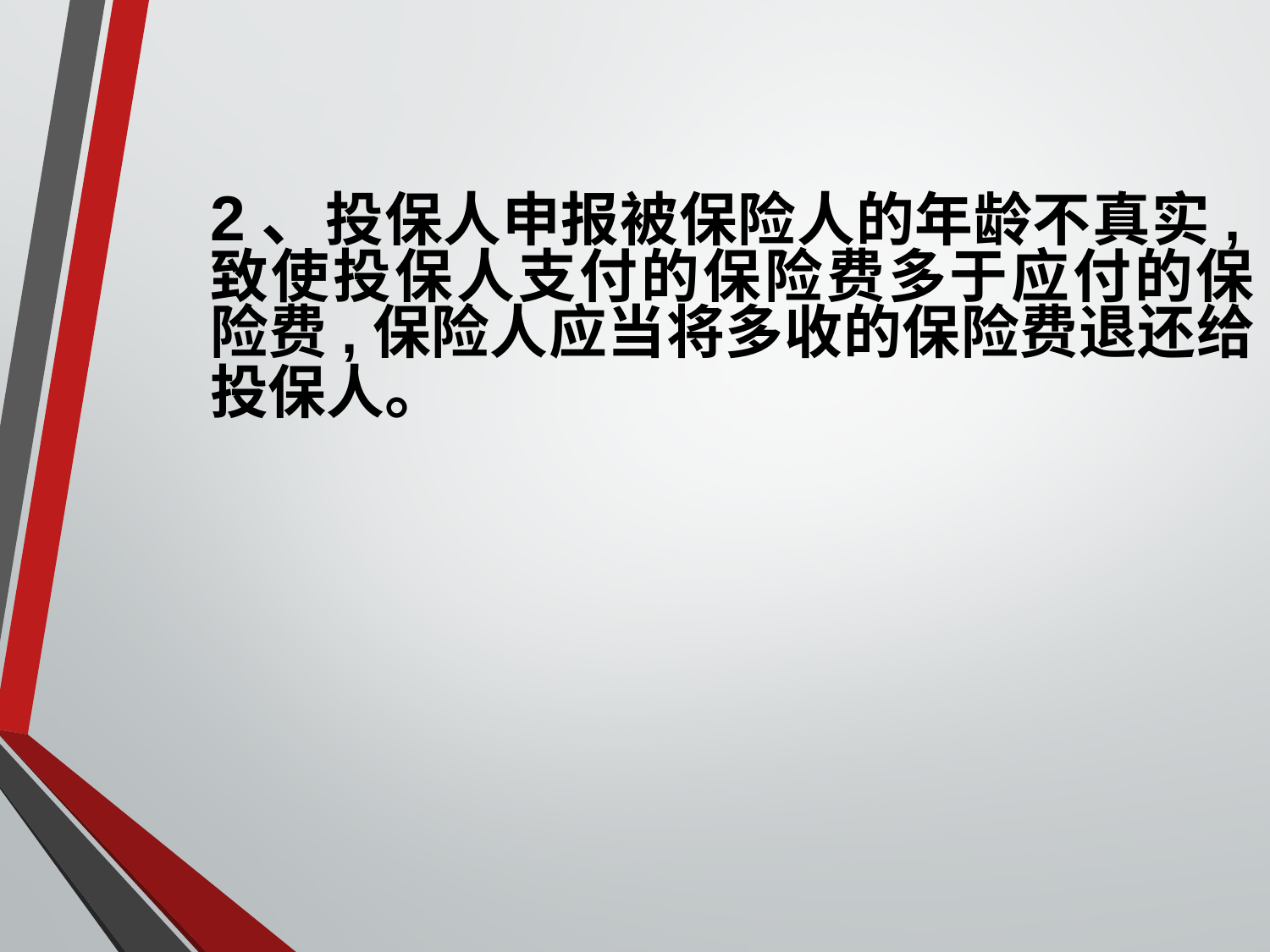

2、投保人申报被保险人的年龄不真实,致使投保人支付的保险费多于应付的保险费,保险人应当将多收的保险费退还给投保人。